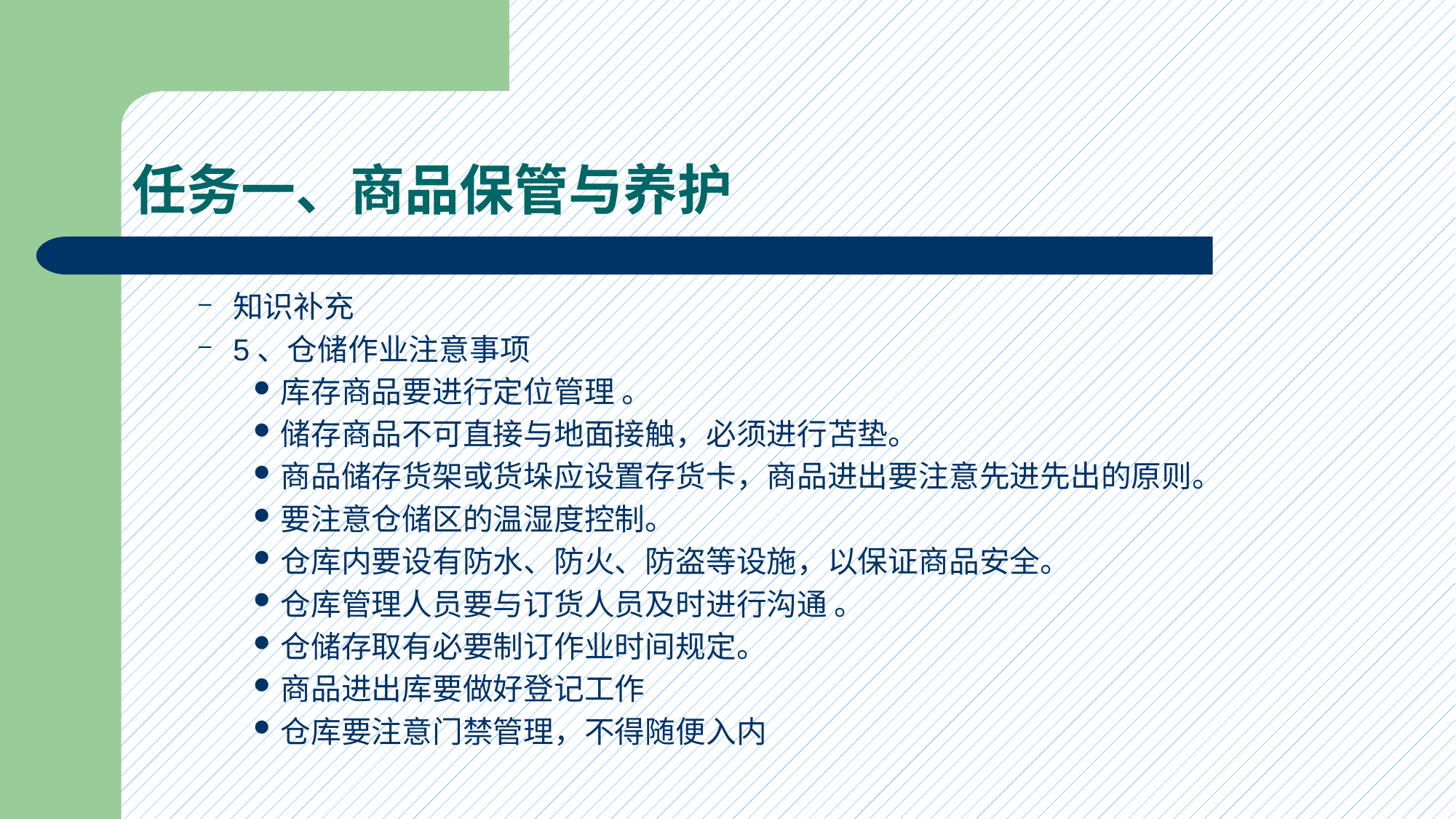

# 任务一、商品保管与养护
知识补充
5、仓储作业注意事项
库存商品要进行定位管理 。
储存商品不可直接与地面接触，必须进行苫垫。
商品储存货架或货垛应设置存货卡，商品进出要注意先进先出的原则。
要注意仓储区的温湿度控制。
仓库内要设有防水、防火、防盗等设施，以保证商品安全。
仓库管理人员要与订货人员及时进行沟通 。
仓储存取有必要制订作业时间规定。
商品进出库要做好登记工作
仓库要注意门禁管理，不得随便入内